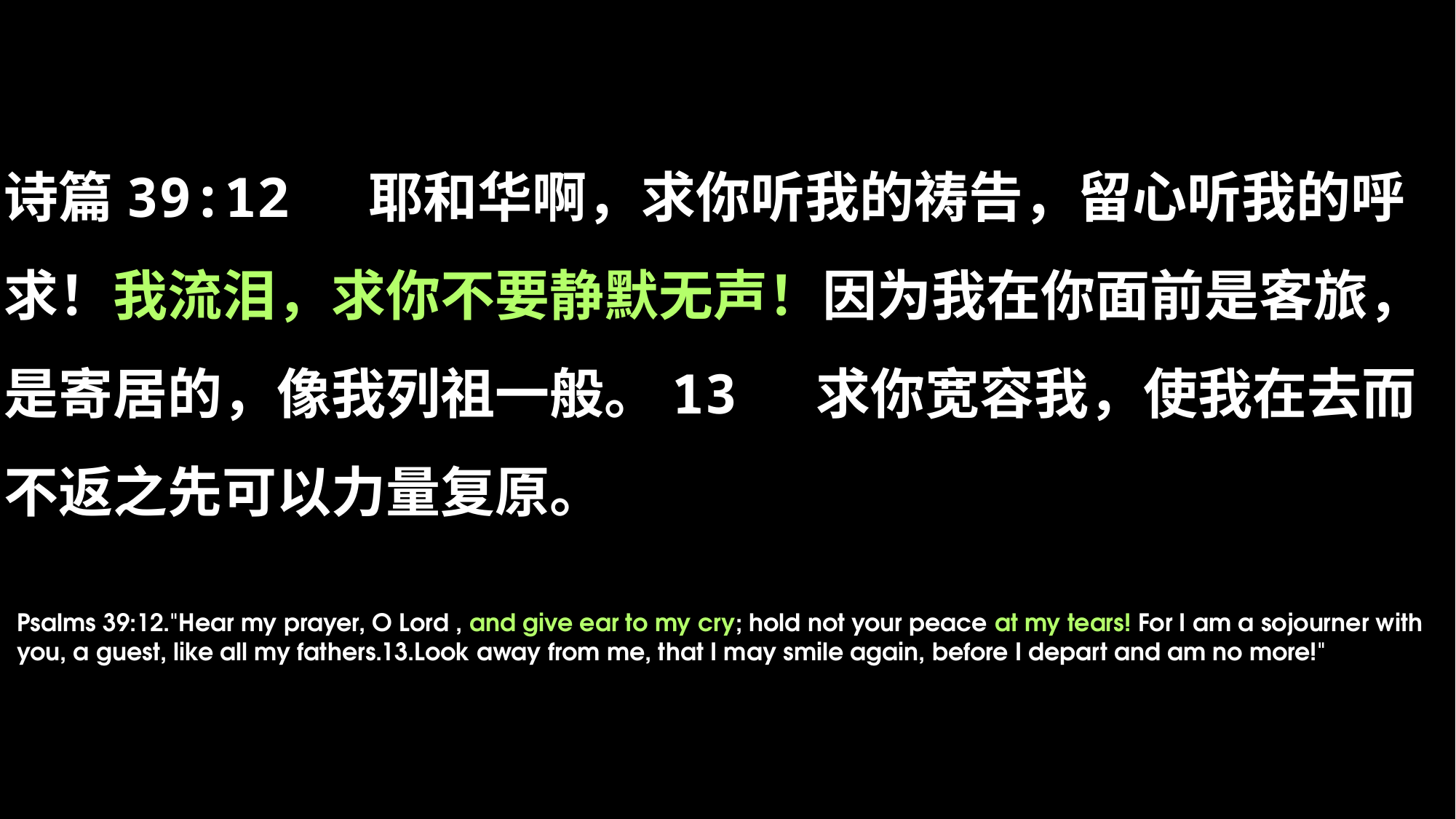

诗篇39:12  耶和华啊，求你听我的祷告，留心听我的呼求！我流泪，求你不要静默无声！因为我在你面前是客旅，是寄居的，像我列祖一般。13  求你宽容我，使我在去而不返之先可以力量复原。
Psalms 39:12."Hear my prayer, O Lord , and give ear to my cry; hold not your peace at my tears! For I am a sojourner with you, a guest, like all my fathers.13.Look away from me, that I may smile again, before I depart and am no more!"